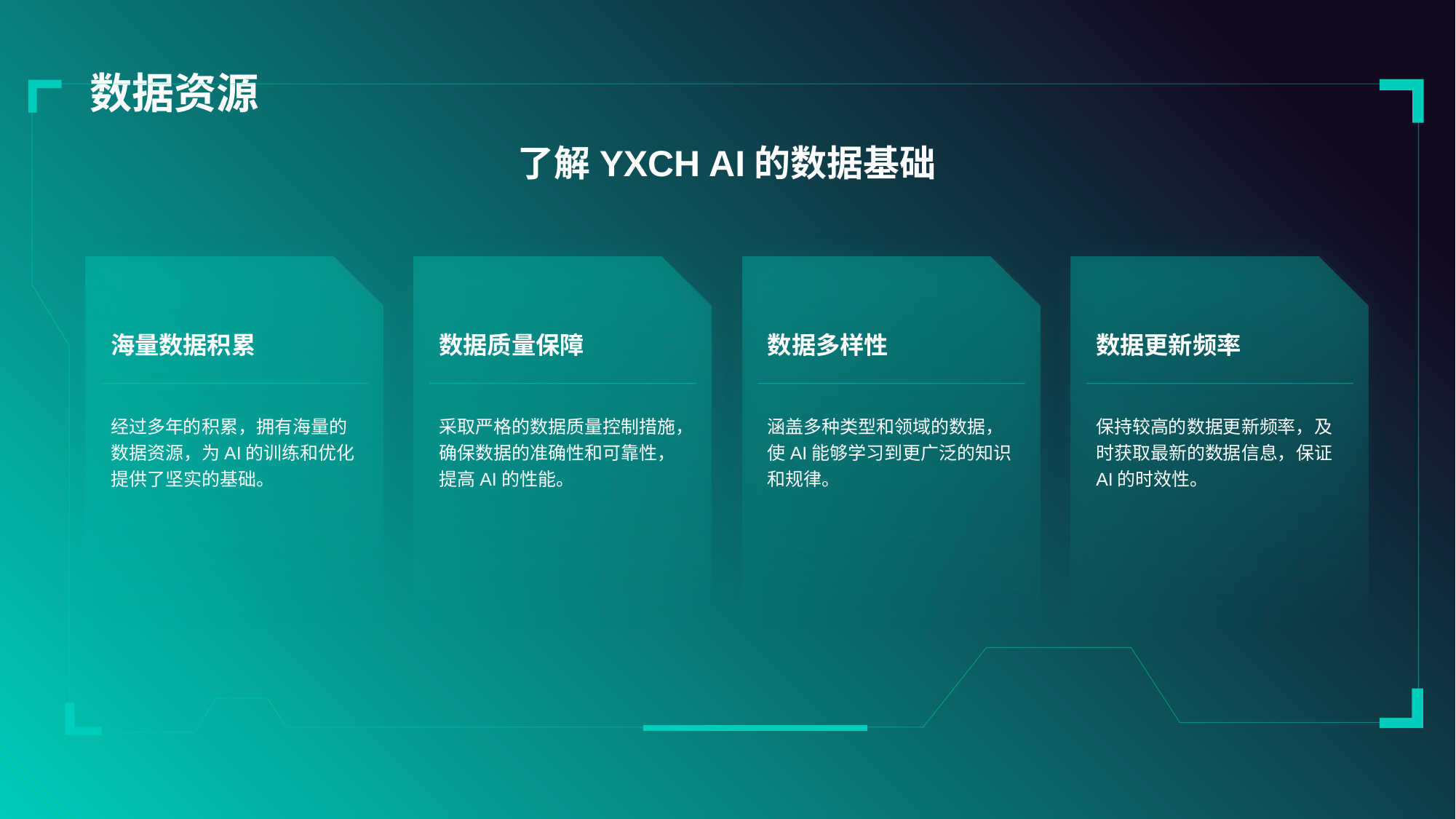

# 数据资源

了解YXCH AI的数据基础

海量数据积累
经过多年的积累，拥有海量的数据资源，为AI的训练和优化提供了坚实的基础。

数据质量保障
采取严格的数据质量控制措施，确保数据的准确性和可靠性，提高AI的性能。

数据多样性
涵盖多种类型和领域的数据，使AI能够学习到更广泛的知识和规律。

数据更新频率
保持较高的数据更新频率，及时获取最新的数据信息，保证AI的时效性。